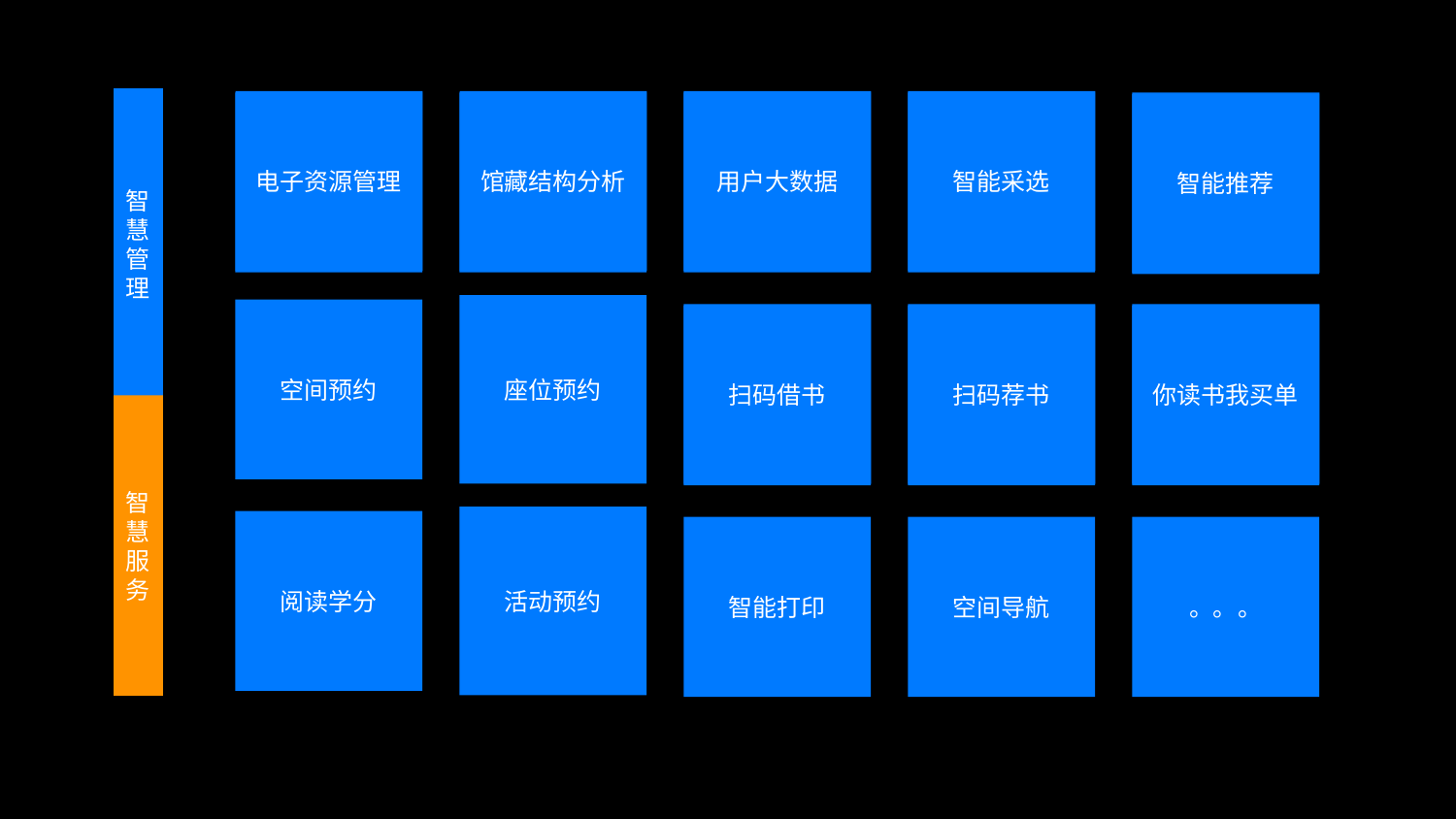

智慧管理
电子资源管理
馆藏结构分析
用户大数据
智能采选
智能采选
电子资源管理
学科分馆
智能客服
智能推荐
智能推荐
座位预约
空间预约
扫码借书
扫码荐书
你读书我买单
扫码借书
扫码荐书
你读书我买单
智慧服务
活动预约
阅读学分
智能打印
空间导航
。。。